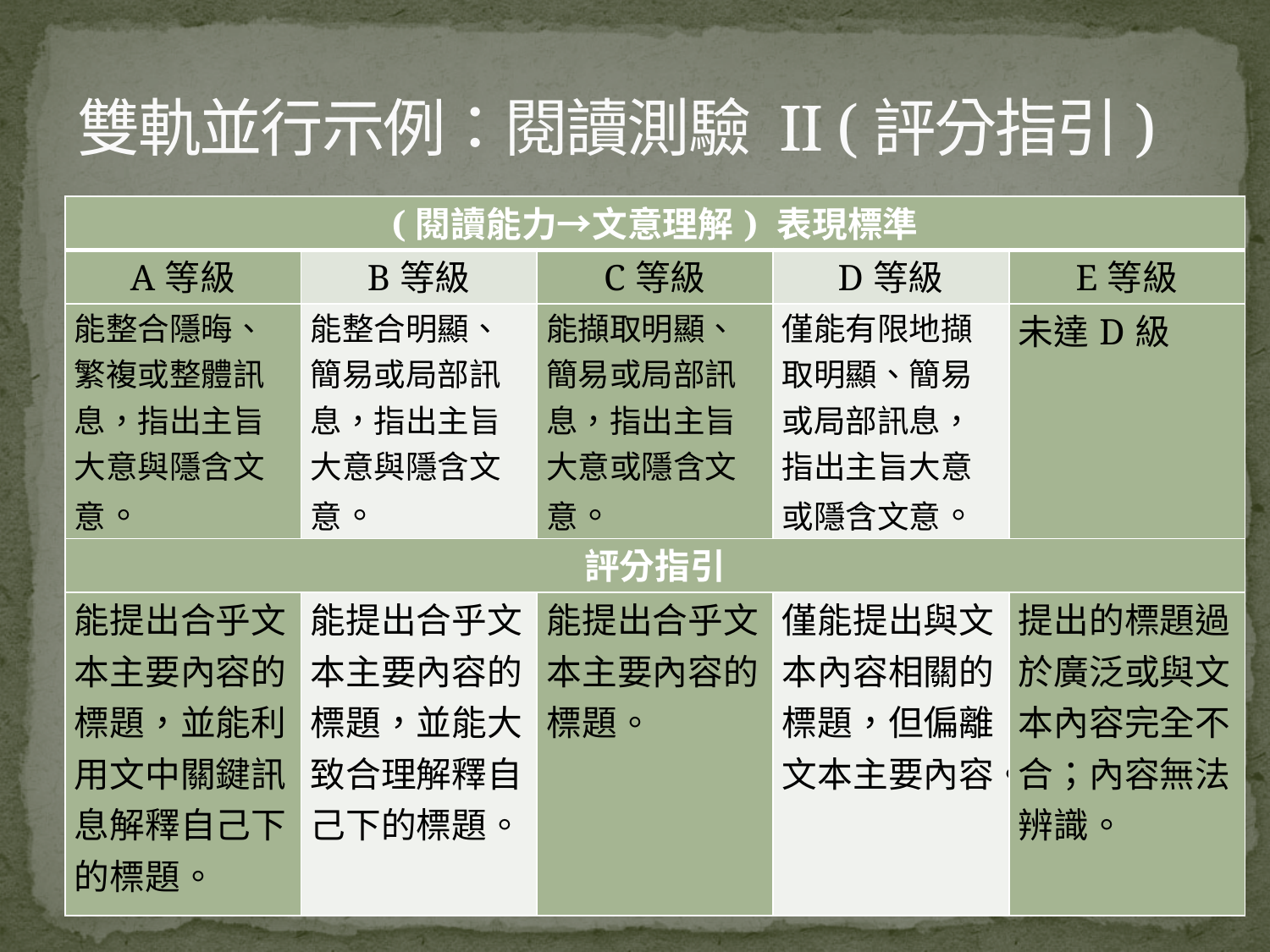

# 雙軌並行示例：閱讀測驗 II (評分指引)
| (閱讀能力→文意理解) 表現標準 |  |  |  |  |
| --- | --- | --- | --- | --- |
| A等級 | B等級 | C等級 | D等級 | E等級 |
| 能整合隱晦、繁複或整體訊息，指出主旨大意與隱含文意。 | 能整合明顯、簡易或局部訊息，指出主旨大意與隱含文意。 | 能擷取明顯、簡易或局部訊息，指出主旨大意或隱含文意。 | 僅能有限地擷取明顯、簡易或局部訊息，指出主旨大意或隱含文意。 | 未達D級 |
| 評分指引 |  |  |  |  |
| 能提出合乎文本主要內容的標題，並能利用文中關鍵訊息解釋自己下的標題。 | 能提出合乎文本主要內容的標題，並能大致合理解釋自己下的標題。 | 能提出合乎文本主要內容的標題。 | 僅能提出與文本內容相關的標題，但偏離文本主要內容。 | 提出的標題過於廣泛或與文本內容完全不合；內容無法辨識。 |